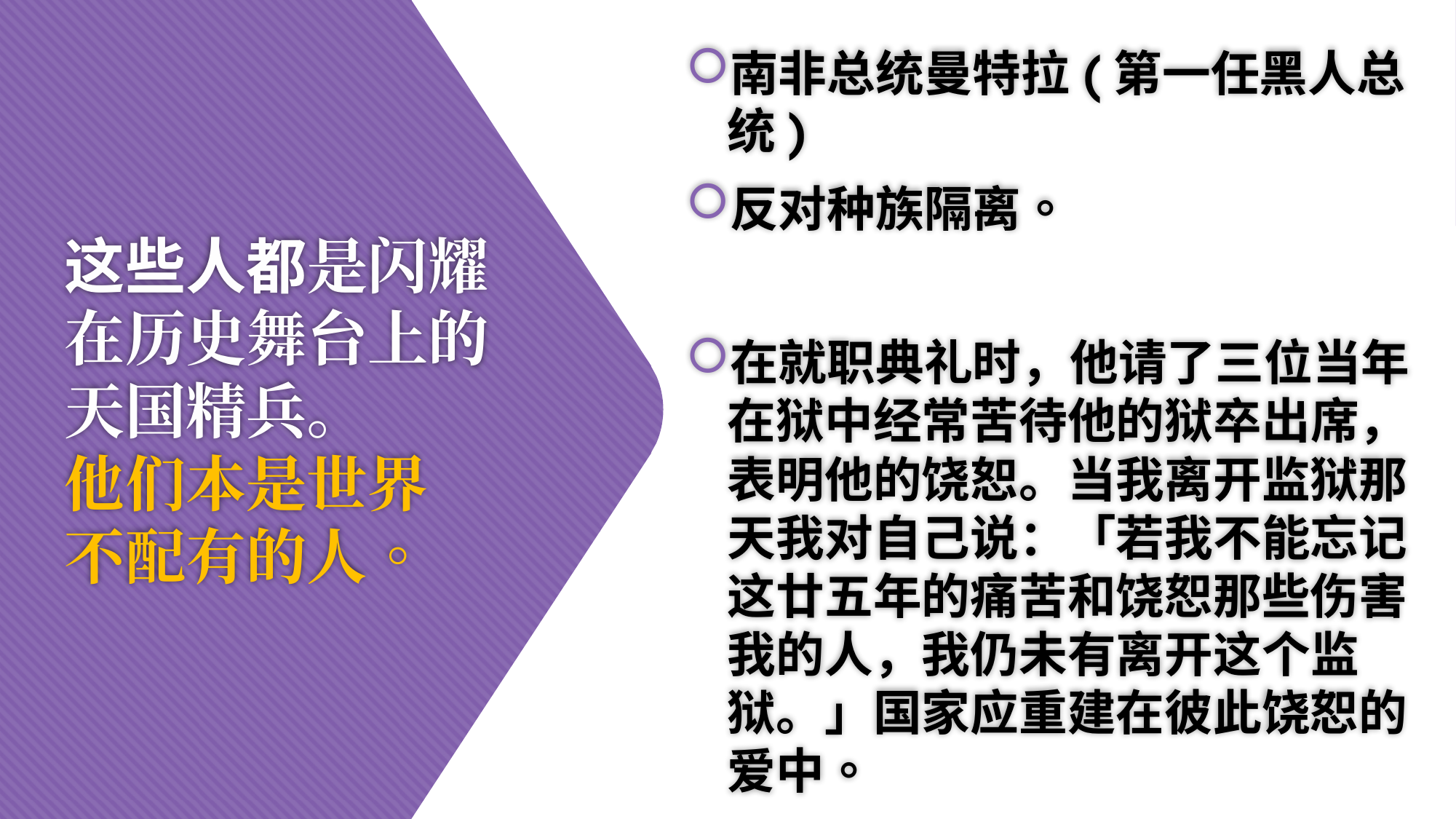

南非总统曼特拉(第一任黑人总统)
反对种族隔离。

在就职典礼时，他请了三位当年在狱中经常苦待他的狱卒出席，表明他的饶恕。当我离开监狱那天我对自己说：「若我不能忘记这廿五年的痛苦和饶恕那些伤害我的人，我仍未有离开这个监狱。」国家应重建在彼此饶恕的爱中。

# 这些人都是闪耀 在历史舞台上的 天国精兵。 他们本是世界 不配有的人。